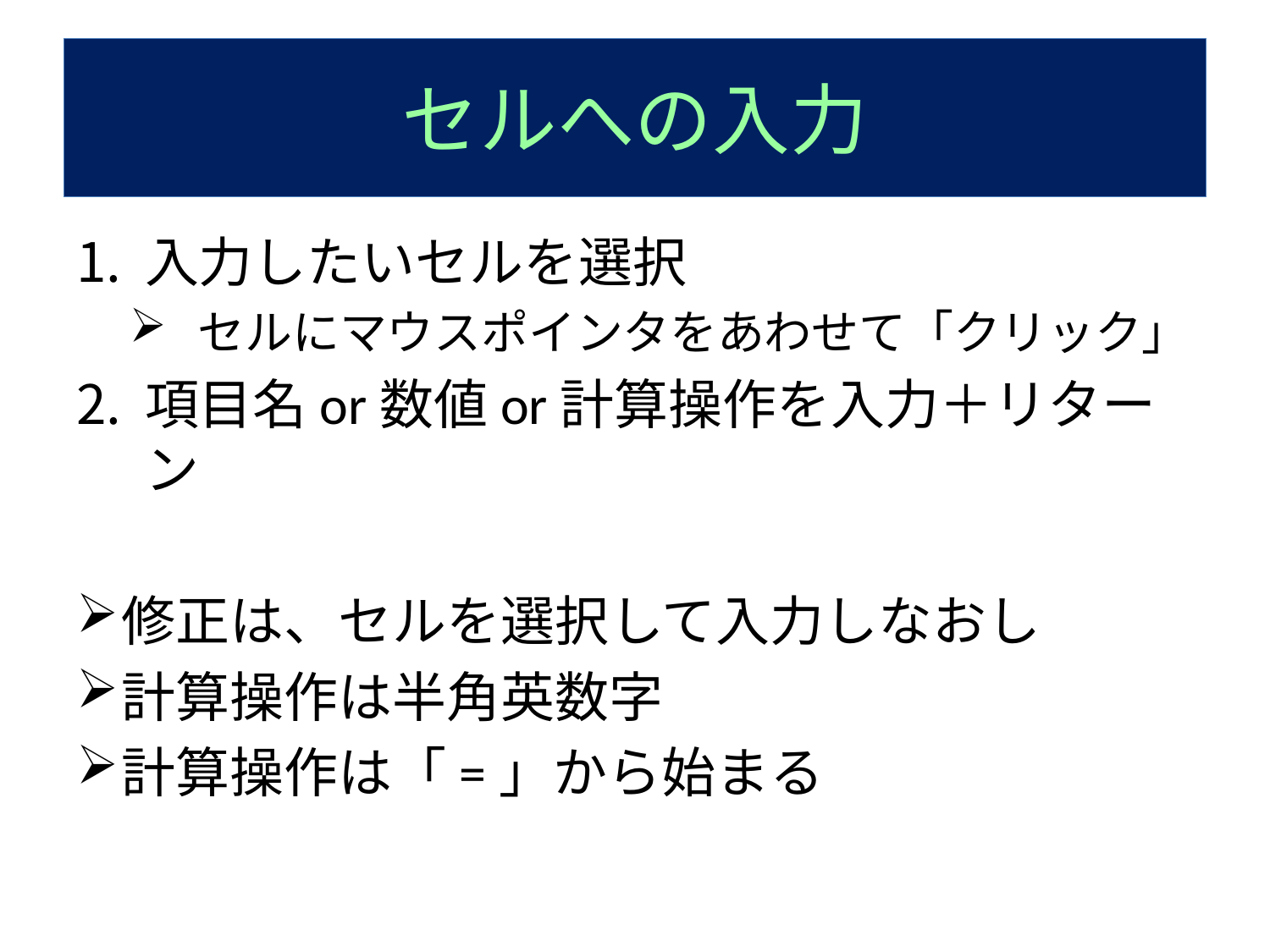

# セルへの入力
入力したいセルを選択
セルにマウスポインタをあわせて「クリック」
項目名or数値or計算操作を入力＋リターン

修正は、セルを選択して入力しなおし
計算操作は半角英数字
計算操作は「=」から始まる